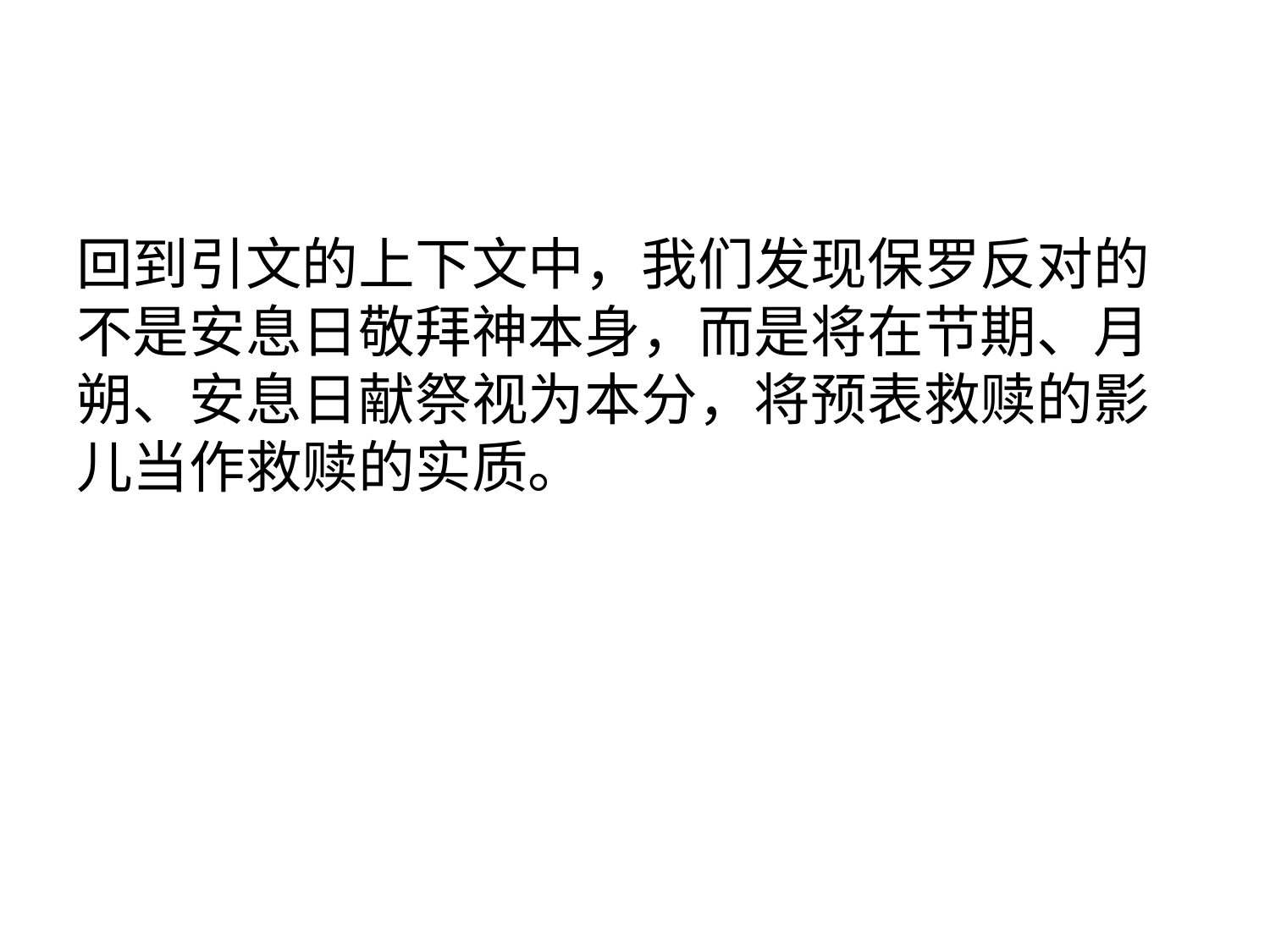

#
回到引文的上下文中，我们发现保罗反对的不是安息日敬拜神本身，而是将在节期、月朔、安息日献祭视为本分，将预表救赎的影儿当作救赎的实质。